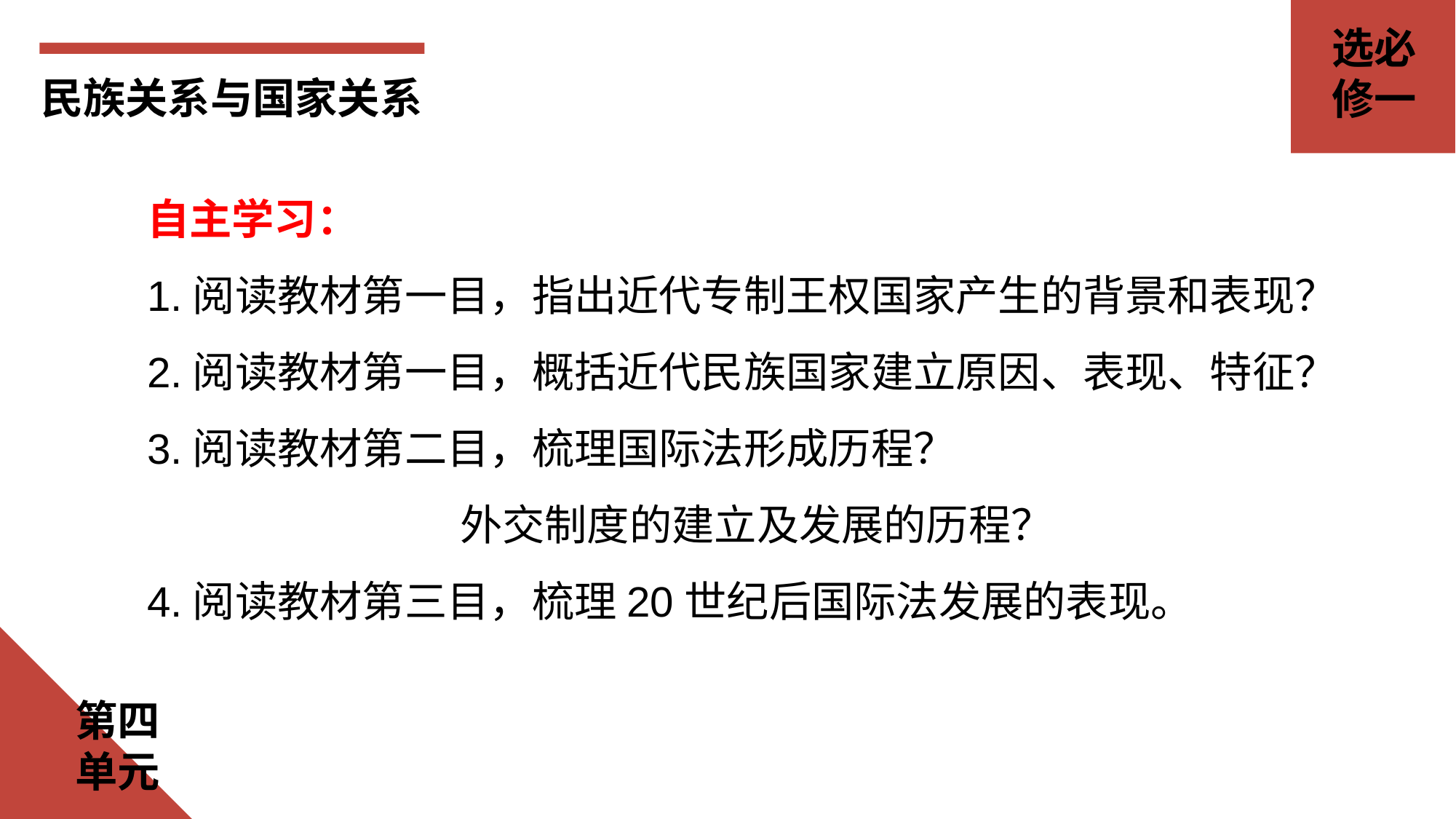

选必
修一

民族关系与国家关系
自主学习：
1.阅读教材第一目，指出近代专制王权国家产生的背景和表现？
2.阅读教材第一目，概括近代民族国家建立原因、表现、特征？
3.阅读教材第二目，梳理国际法形成历程？
                                外交制度的建立及发展的历程？
4.阅读教材第三目，梳理20世纪后国际法发展的表现。

第四
单元